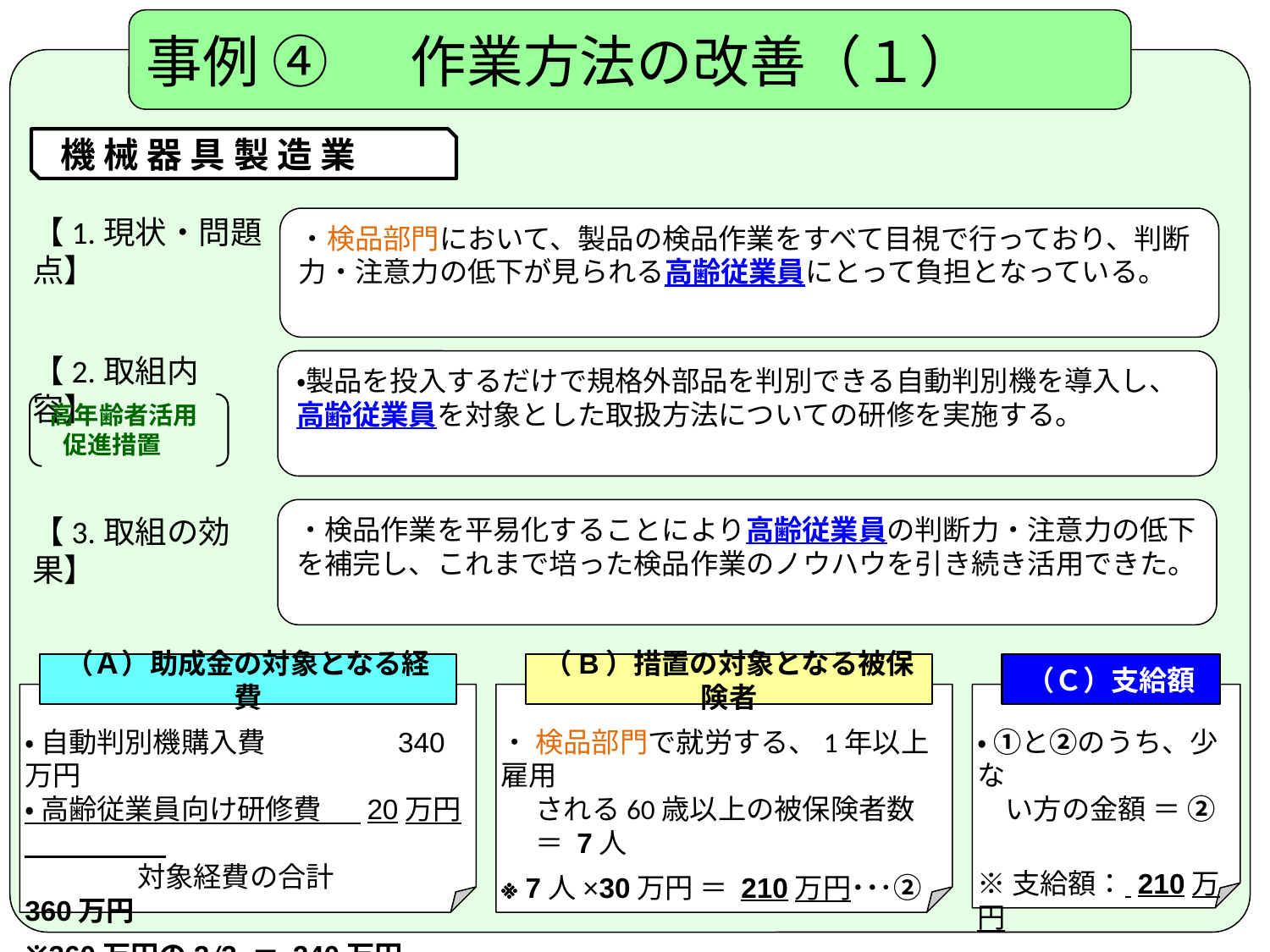

事例 ④ 　 作業方法の改善（１）
.
　機 械 器 具 製 造 業
【1.現状・問題点】
・検品部門において、製品の検品作業をすべて目視で行っており、判断力・注意力の低下が見られる高齢従業員にとって負担となっている。
【2.取組内容】
・製品を投入するだけで規格外部品を判別できる自動判別機を導入し、高齢従業員を対象とした取扱方法についての研修を実施する。
高年齢者活用
　 促進措置

・検品作業を平易化することにより高齢従業員の判断力・注意力の低下を補完し、これまで培った検品作業のノウハウを引き続き活用できた。
【3.取組の効果】
（Ａ）助成金の対象となる経費
（B）措置の対象となる被保険者
（Ｃ）支給額

・ 自動判別機購入費　 　　　 340万円
・ 高齢従業員向け研修費      20万円
　　　　対象経費の合計　　　 360万円

※360万円の2/3 ＝ 240万円･･･①

・ 検品部門で就労する、1年以上雇用
　 される60歳以上の被保険者数
　 ＝ 7人

※ 7人×30万円 ＝ 210万円･･･②

・ ①と②のうち、少な
　い方の金額 ＝ ②

※支給額： 210万円